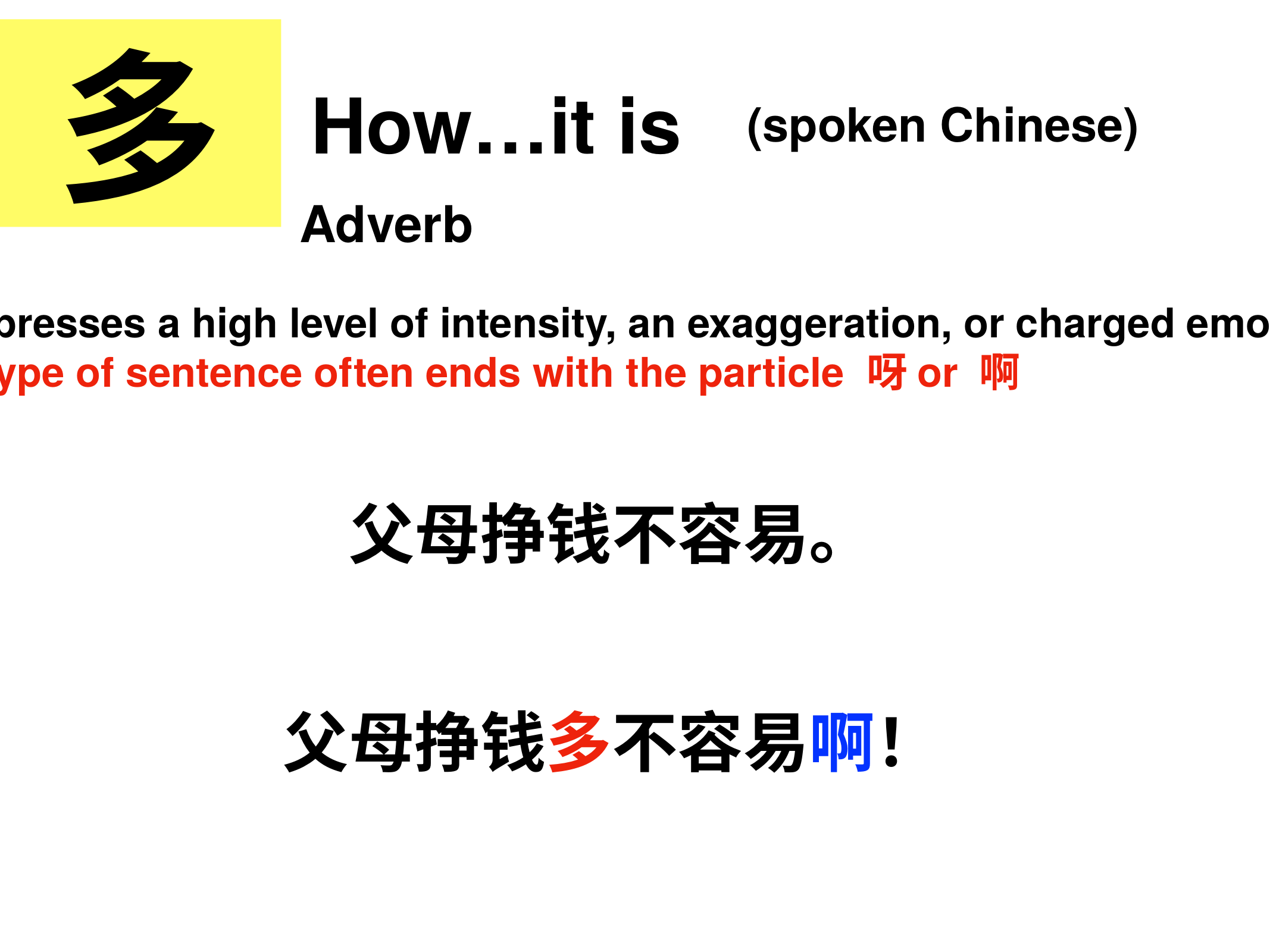

多
How…it is
(spoken Chinese)
Adverb
多 expresses a high level of intensity, an exaggeration, or charged emotion.
This type of sentence often ends with the particle 呀or 啊
父母挣钱不容易。
父母挣钱多不容易啊！